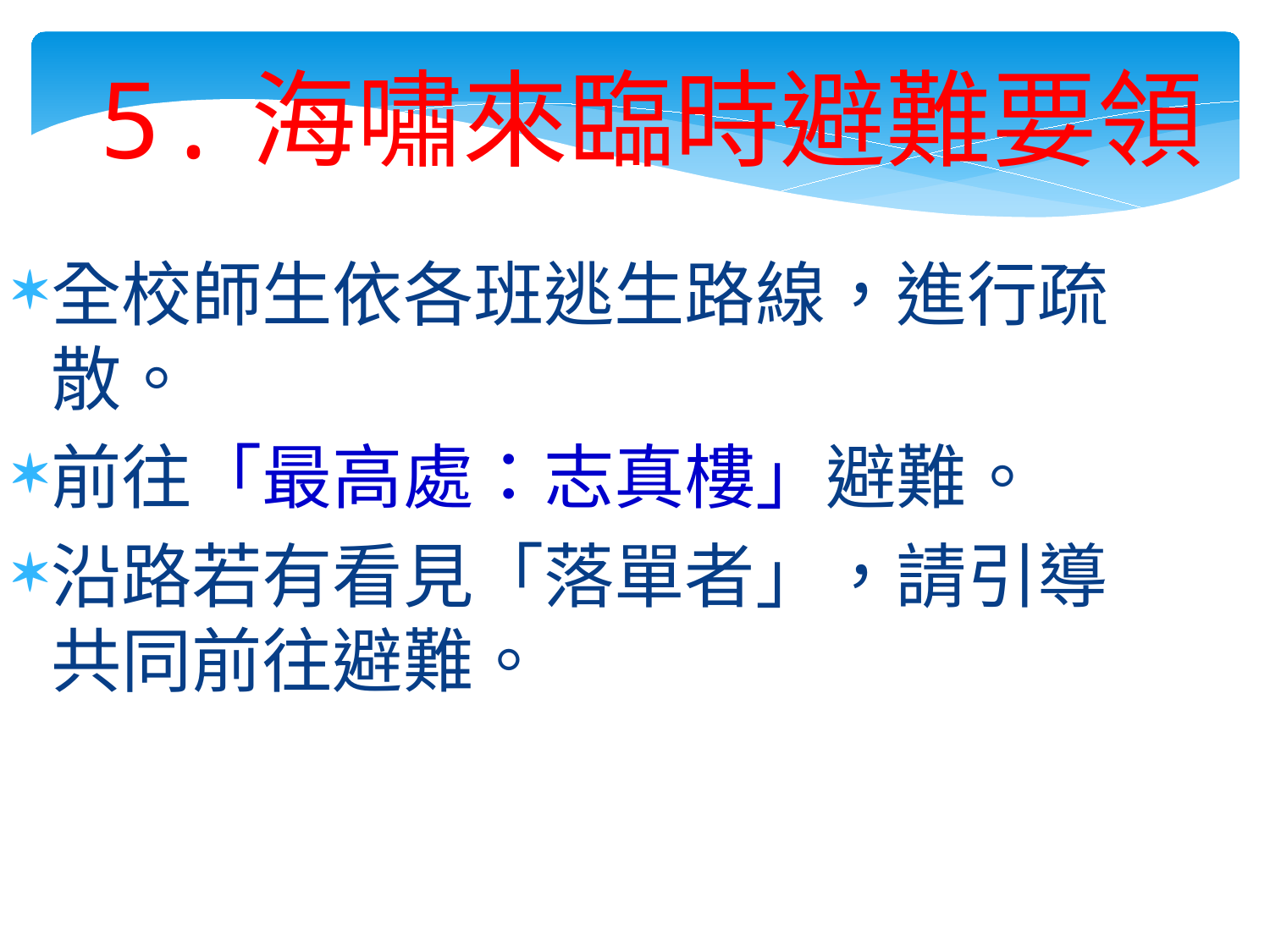

5.海嘯來臨時避難要領
全校師生依各班逃生路線，進行疏散。
前往「最高處：志真樓」避難。
沿路若有看見「落單者」，請引導共同前往避難。